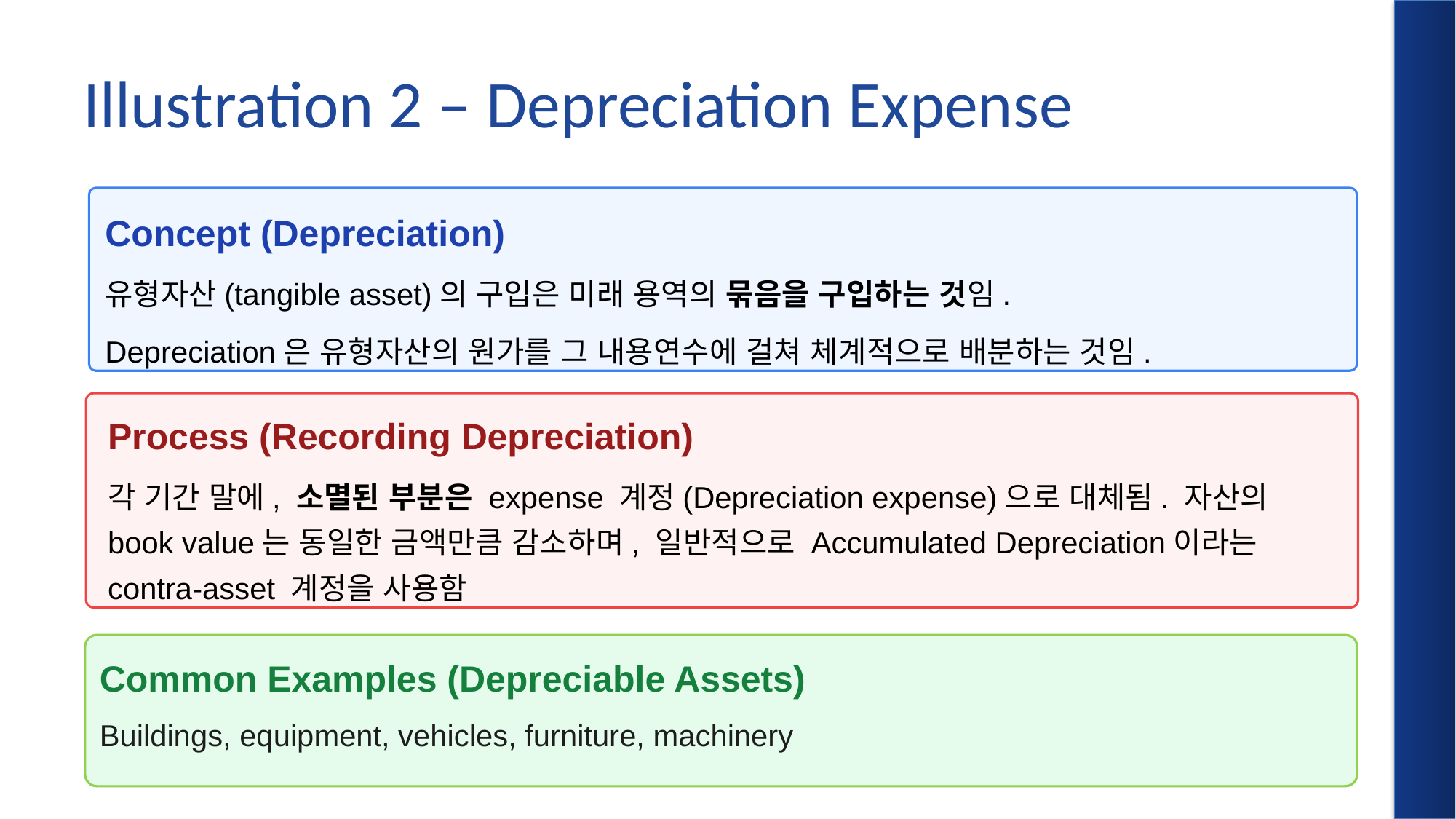

# Illustration 2 – Depreciation Expense

Concept (Depreciation)
유형자산(tangible asset)의 구입은 미래 용역의 묶음을 구입하는 것임.
Depreciation은 유형자산의 원가를 그 내용연수에 걸쳐 체계적으로 배분하는 것임.

Process (Recording Depreciation)
각 기간 말에, 소멸된 부분은 expense 계정(Depreciation expense)으로 대체됨. 자산의 book value는 동일한 금액만큼 감소하며, 일반적으로 Accumulated Depreciation이라는 contra-asset 계정을 사용함

Common Examples (Depreciable Assets)
Buildings, equipment, vehicles, furniture, machinery